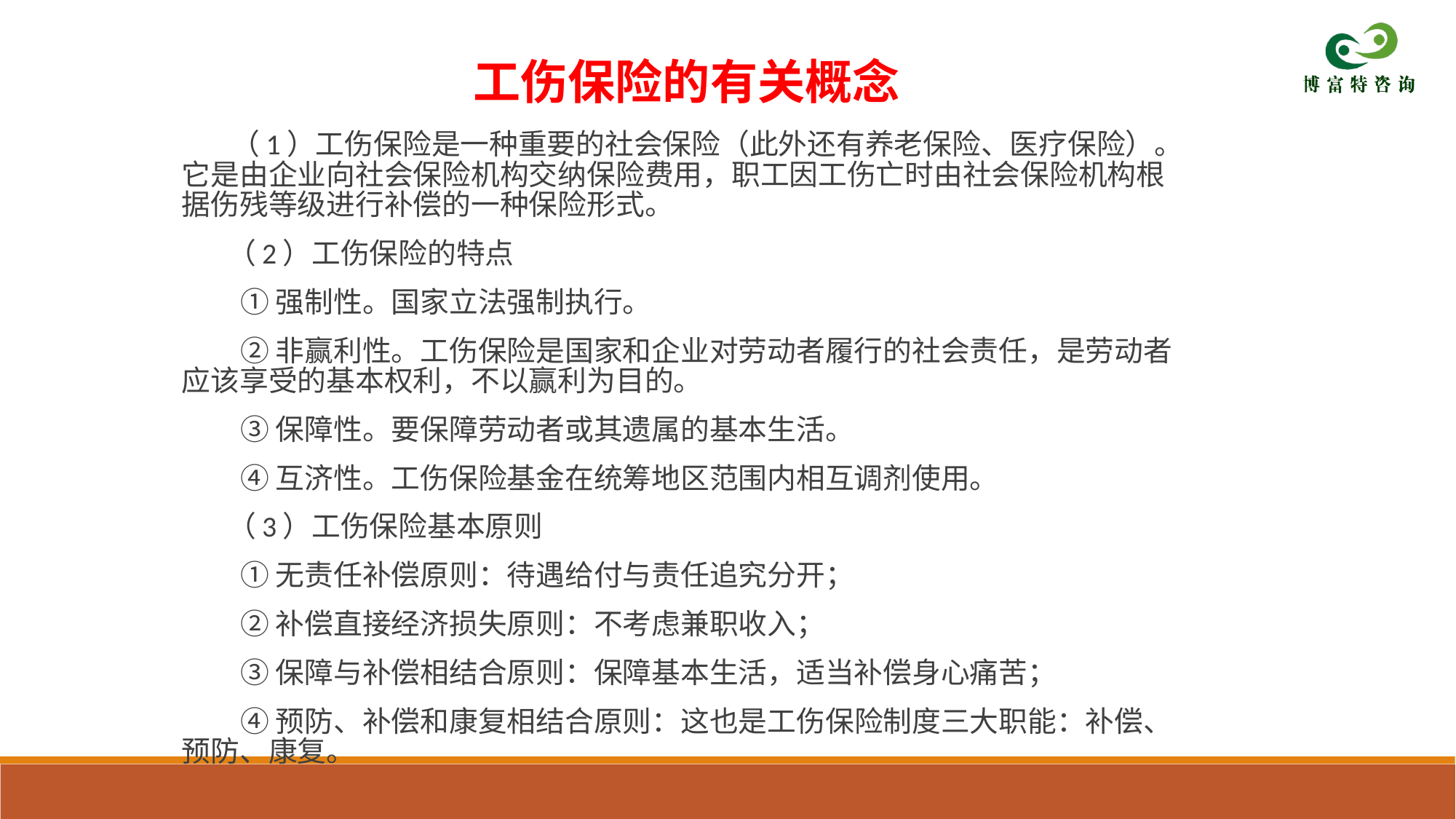

工伤保险的有关概念
      （1）工伤保险是一种重要的社会保险（此外还有养老保险、医疗保险）。它是由企业向社会保险机构交纳保险费用，职工因工伤亡时由社会保险机构根据伤残等级进行补偿的一种保险形式。
      （2）工伤保险的特点
         ①强制性。国家立法强制执行。
         ②非赢利性。工伤保险是国家和企业对劳动者履行的社会责任，是劳动者应该享受的基本权利，不以赢利为目的。
         ③保障性。要保障劳动者或其遗属的基本生活。
         ④互济性。工伤保险基金在统筹地区范围内相互调剂使用。
      （3）工伤保险基本原则
         ①无责任补偿原则：待遇给付与责任追究分开；
         ②补偿直接经济损失原则：不考虑兼职收入；
         ③保障与补偿相结合原则：保障基本生活，适当补偿身心痛苦；
         ④预防、补偿和康复相结合原则：这也是工伤保险制度三大职能：补偿、预防、康复。